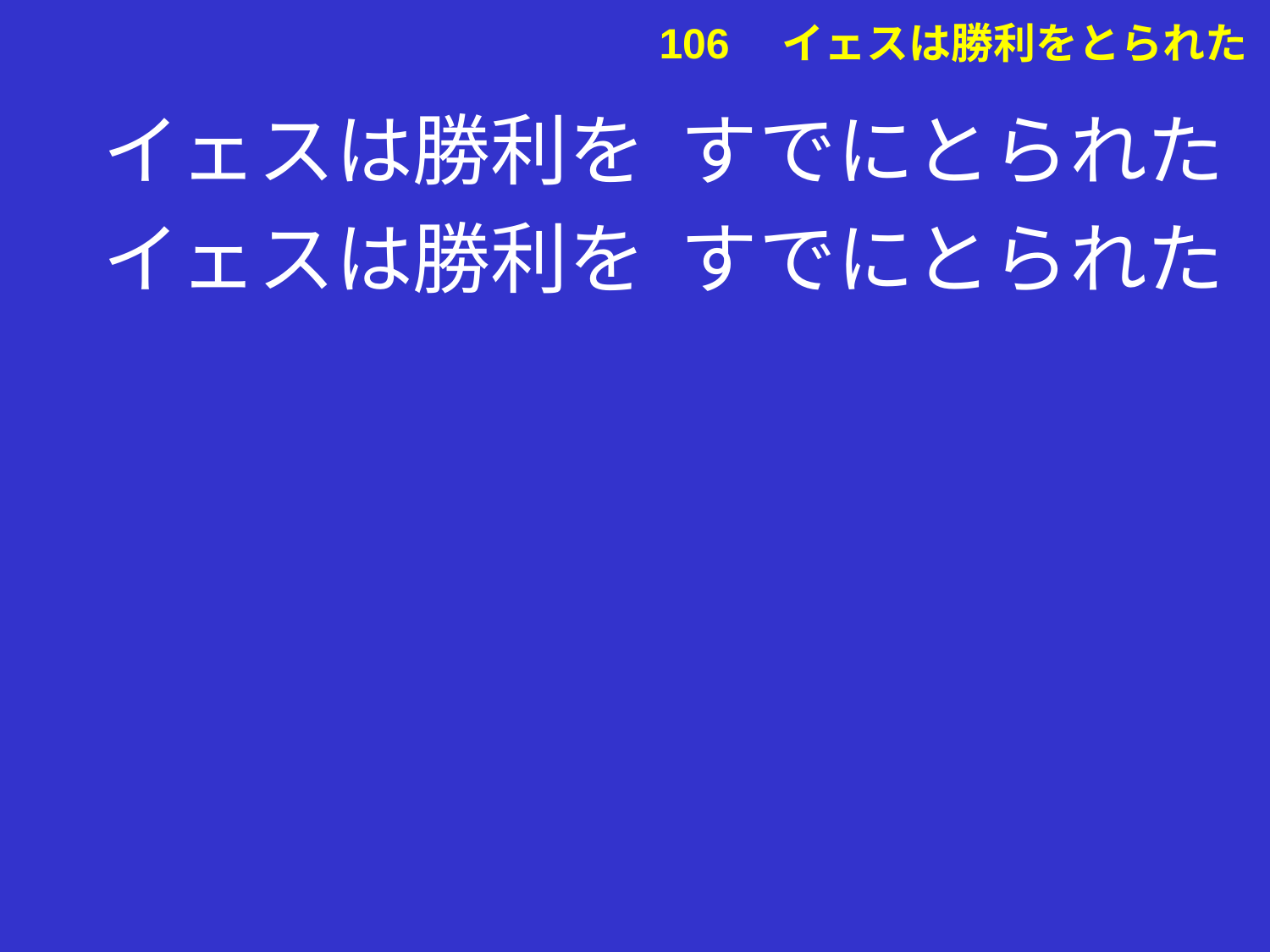

イェスは勝利を  すでにとられた
イェスは勝利を  すでにとられた
# 106　イェスは勝利をとられた